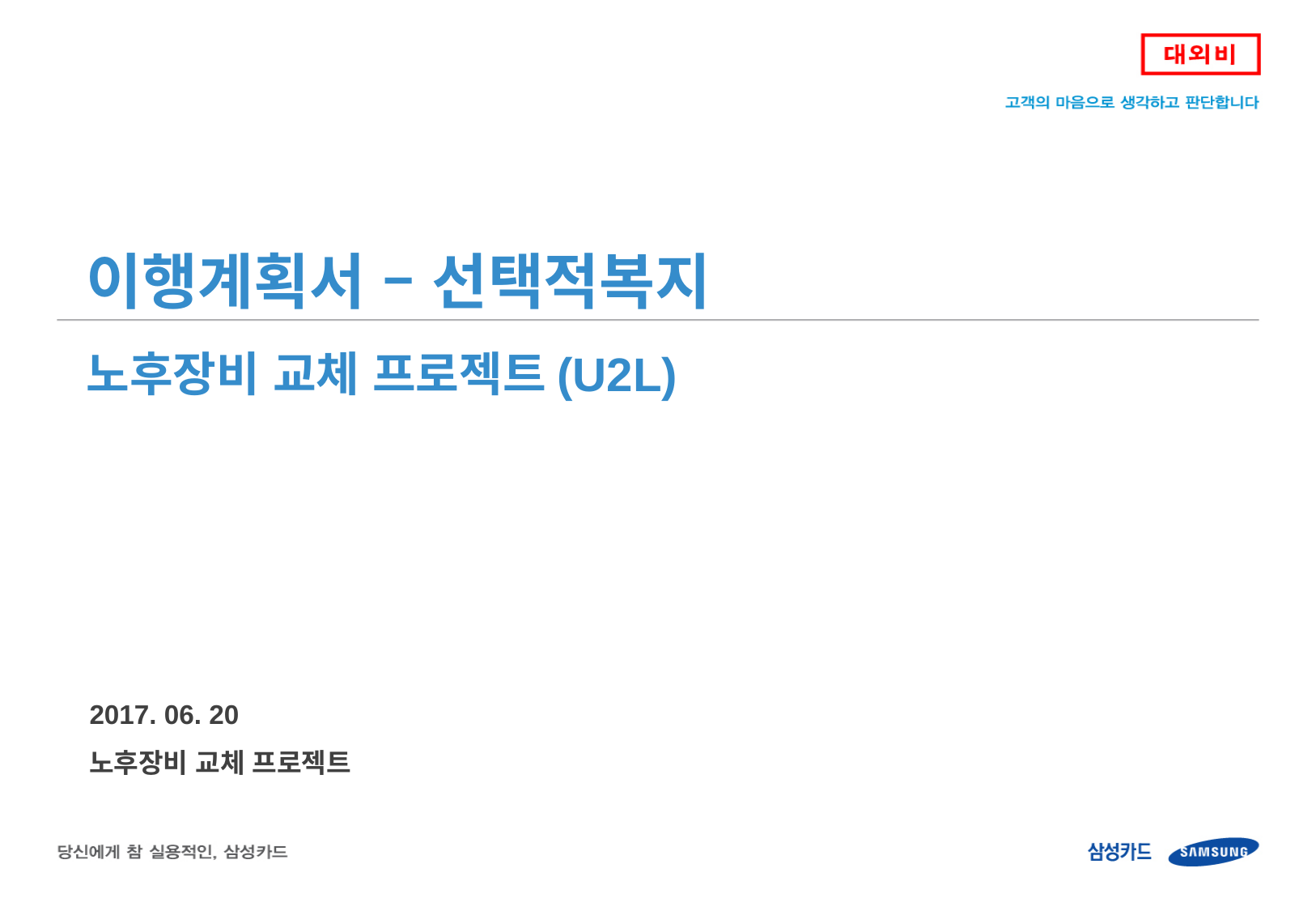

이행계획서 – 선택적복지
노후장비 교체 프로젝트(U2L)
2017. 06. 20
노후장비 교체 프로젝트